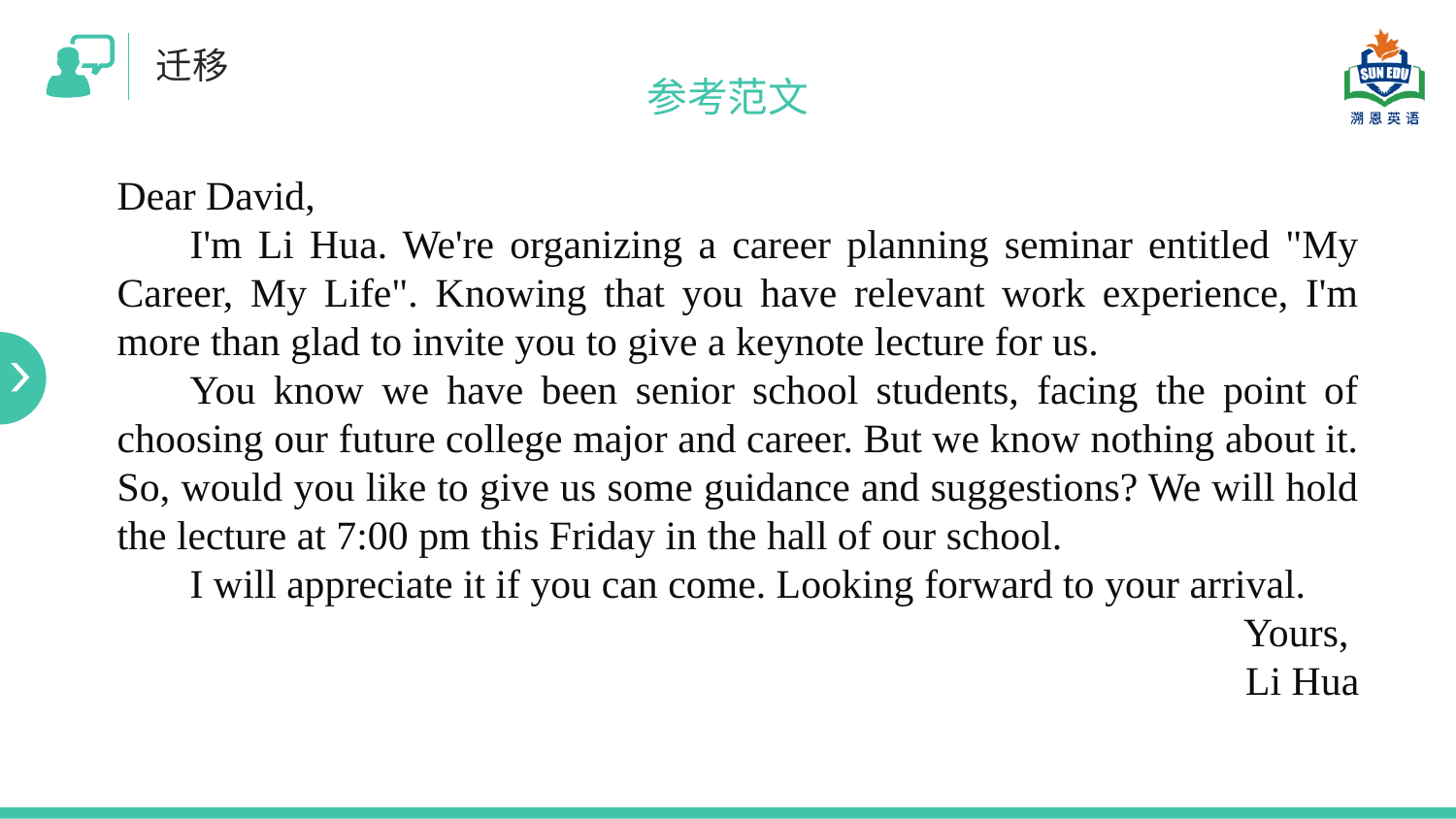

迁移
参考范文
Dear David,
I'm Li Hua. We're organizing a career planning seminar entitled "My Career, My Life". Knowing that you have relevant work experience, I'm more than glad to invite you to give a keynote lecture for us.
You know we have been senior school students, facing the point of choosing our future college major and career. But we know nothing about it. So, would you like to give us some guidance and suggestions? We will hold the lecture at 7:00 pm this Friday in the hall of our school.
I will appreciate it if you can come. Looking forward to your arrival.
Yours,
Li Hua